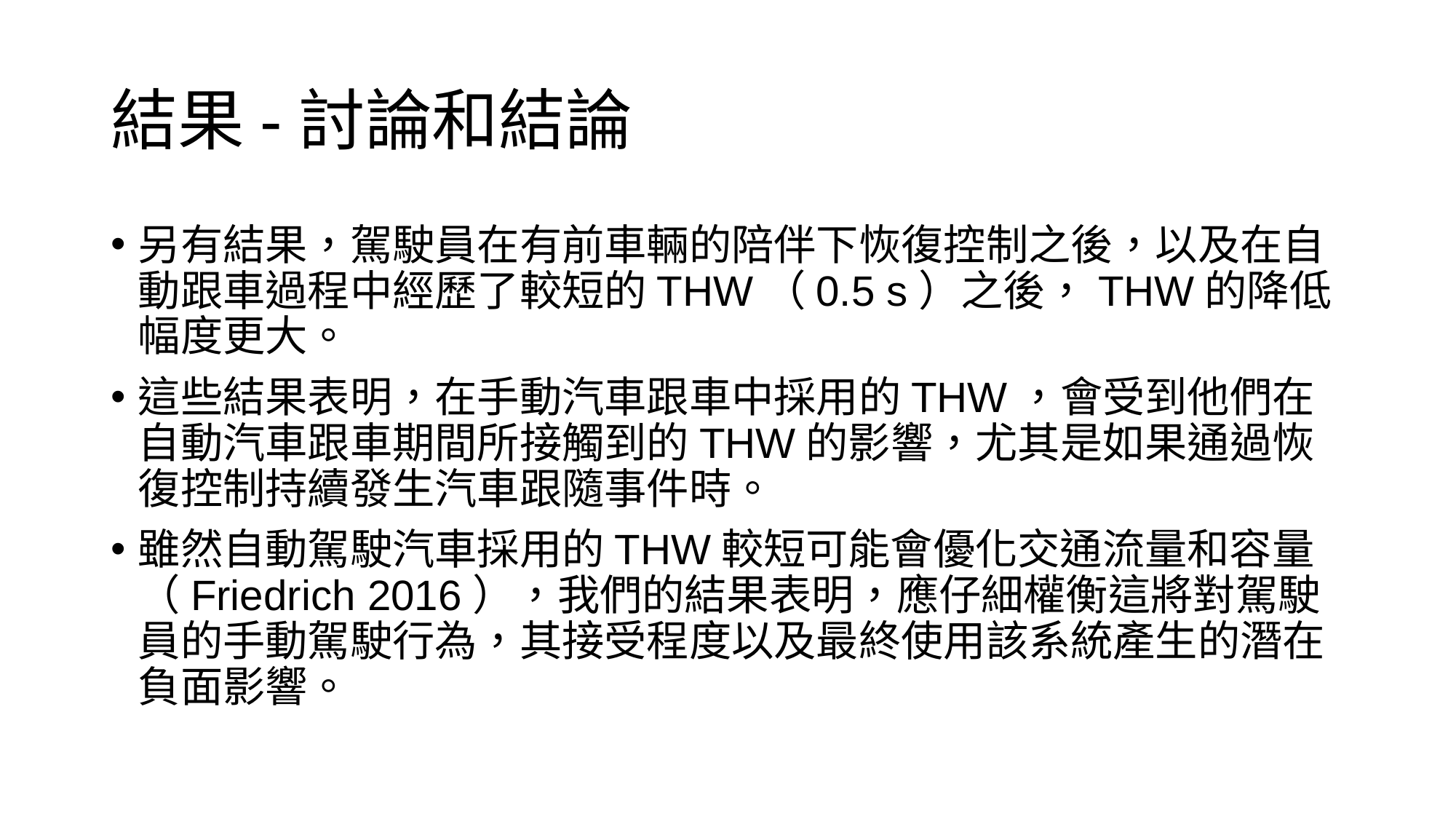

# 結果-討論和結論
另有結果，駕駛員在有前車輛的陪伴下恢復控制之後，以及在自動跟車過程中經歷了較短的THW（0.5 s）之後，THW的降低幅度更大。
這些結果表明，在手動汽車跟車中採用的THW，會受到他們在自動汽車跟車期間所接觸到的THW的影響，尤其是如果通過恢復控制持續發生汽車跟隨事件時。
雖然自動駕駛汽車採用的THW較短可能會優化交通流量和容量（Friedrich 2016），我們的結果表明，應仔細權衡這將對駕駛員的手動駕駛行為，其接受程度以及最終使用該系統產生的潛在負面影響。